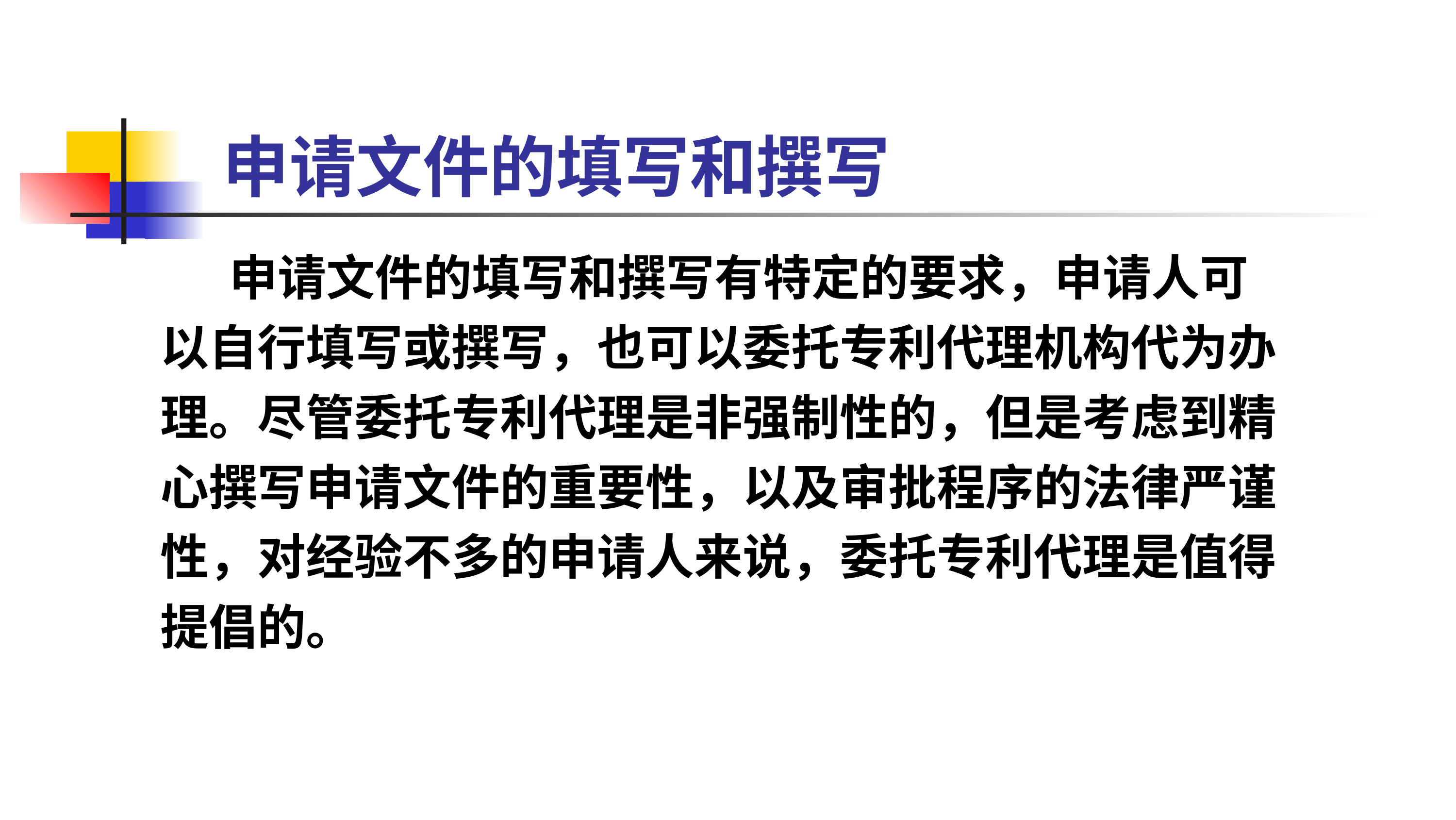

# 申请文件的填写和撰写
         申请文件的填写和撰写有特定的要求，申请人可以自行填写或撰写，也可以委托专利代理机构代为办理。尽管委托专利代理是非强制性的，但是考虑到精心撰写申请文件的重要性，以及审批程序的法律严谨性，对经验不多的申请人来说，委托专利代理是值得提倡的。